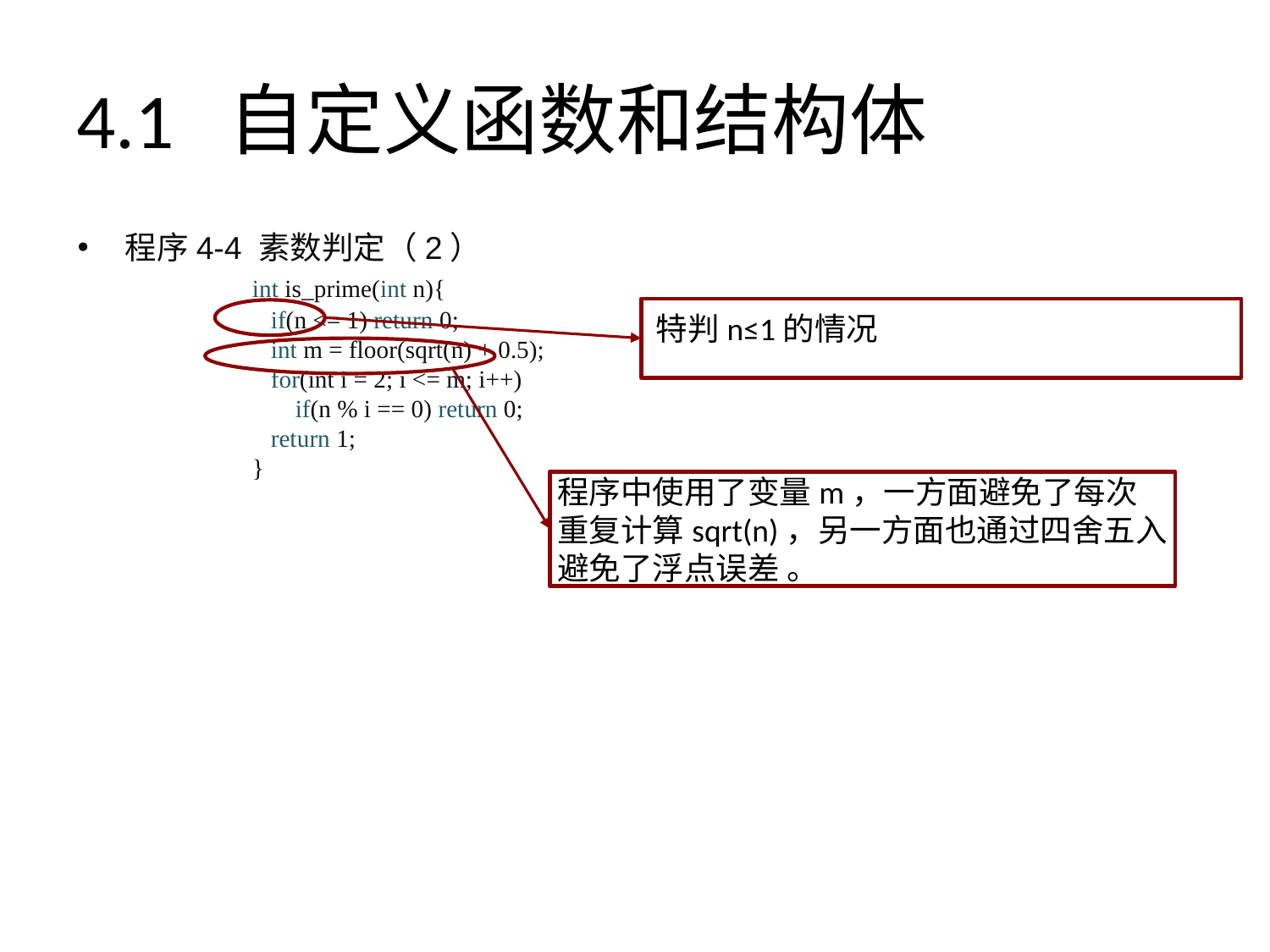

# 4.1  自定义函数和结构体
程序4-4 素数判定（2）
	int is_prime(int n){
	   if(n <= 1) return 0;
	   int m = floor(sqrt(n) + 0.5);
	   for(int i = 2; i <= m; i++)
	       if(n % i == 0) return 0;
	   return 1;
	}

特判n≤1的情况

程序中使用了变量m，一方面避免了每次重复计算sqrt(n)，另一方面也通过四舍五入避免了浮点误差 。